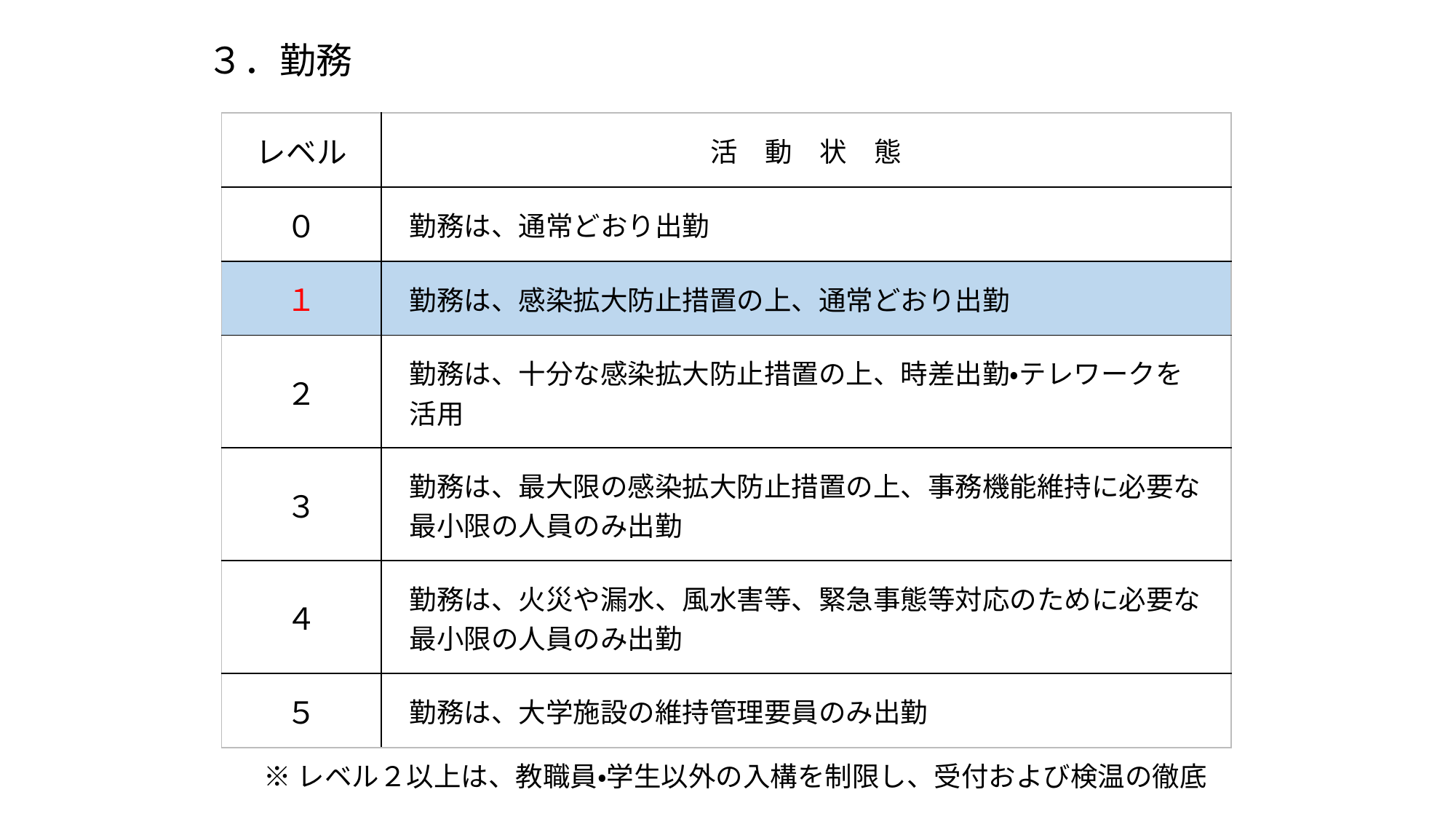

３．勤務
| レベル | 活　動　状　態 |
| --- | --- |
| ０ | 勤務は、通常どおり出勤 |
| １ | 勤務は、感染拡大防止措置の上、通常どおり出勤 |
| ２ | 勤務は、十分な感染拡大防止措置の上、時差出勤・テレワークを 　活用 |
| ３ | 勤務は、最大限の感染拡大防止措置の上、事務機能維持に必要な 　最小限の人員のみ出勤 |
| ４ | 勤務は、火災や漏水、風水害等、緊急事態等対応のために必要な 　最小限の人員のみ出勤 |
| ５ | 勤務は、大学施設の維持管理要員のみ出勤 |
※レベル２以上は、教職員・学生以外の入構を制限し、受付および検温の徹底